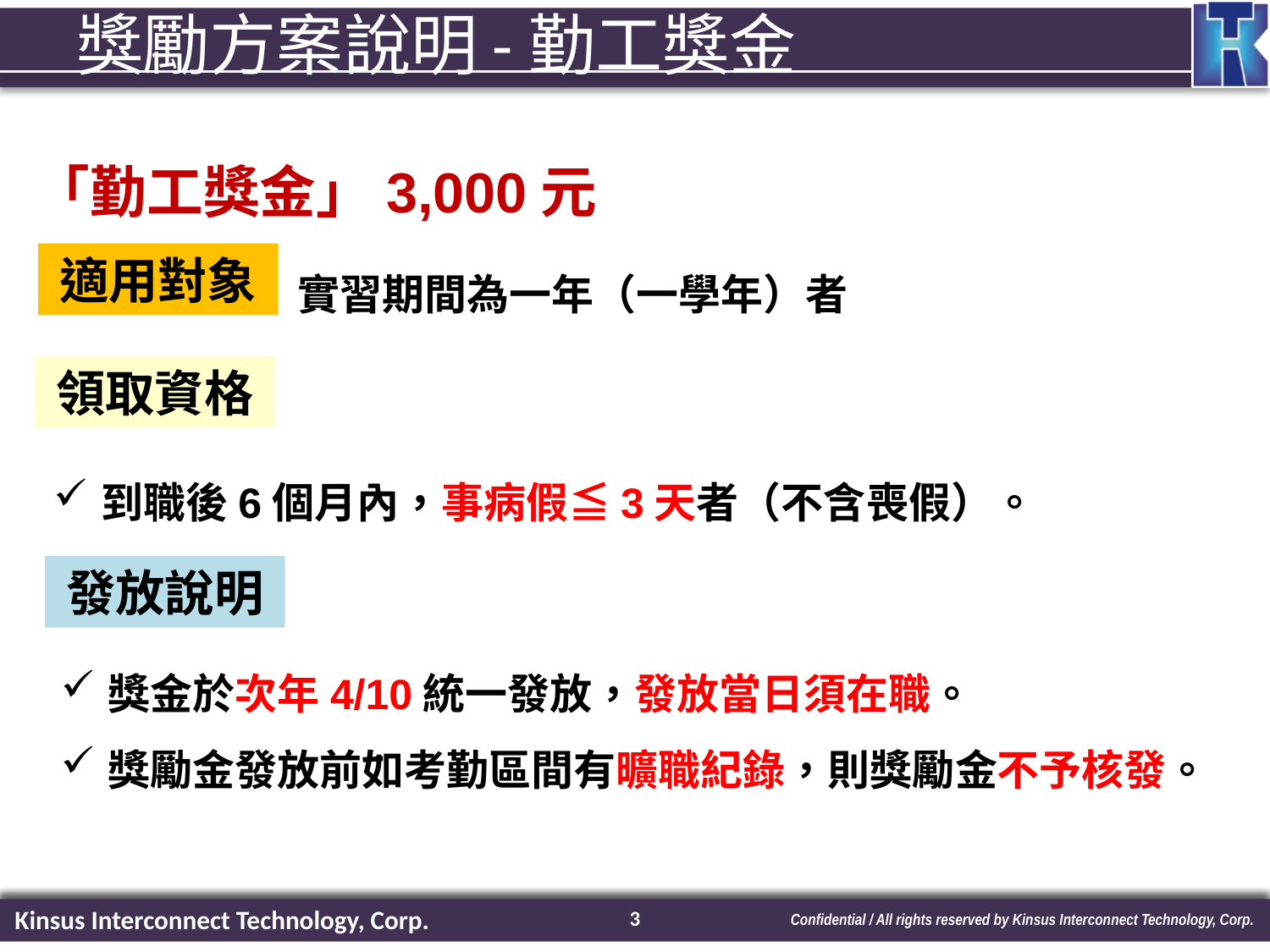

# 獎勵方案說明-勤工獎金
「勤工獎金」3,000元
實習期間為一年（一學年）者
適用對象
領取資格
到職後6個月內，事病假≦3天者（不含喪假）。
發放說明
獎金於次年4/10統一發放，發放當日須在職。
獎勵金發放前如考勤區間有曠職紀錄，則獎勵金不予核發。
3